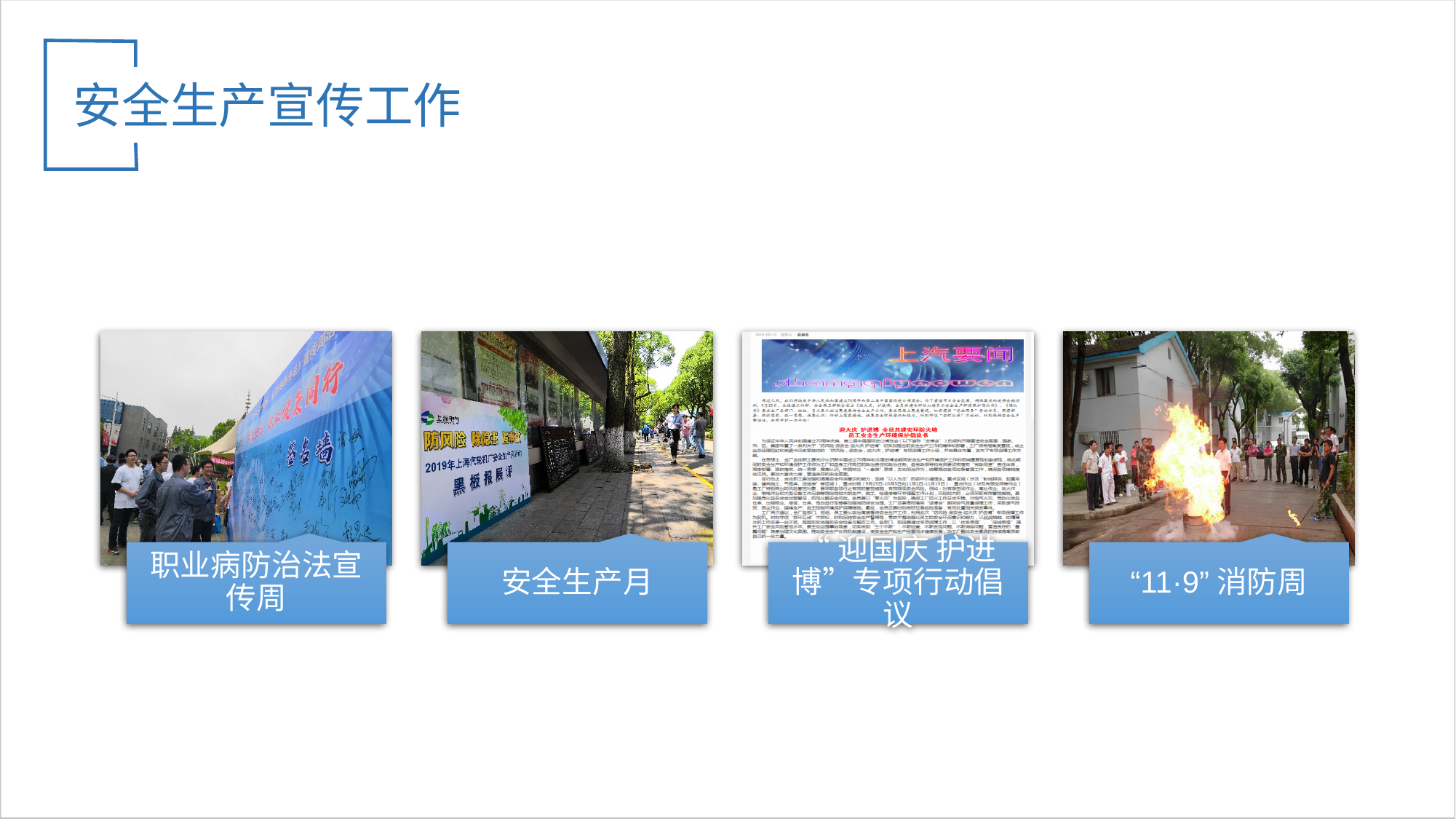

#
安全生产宣传工作
职业病防治法宣传周
安全生产月
“迎国庆 护进博”专项行动倡议
“11·9”消防周